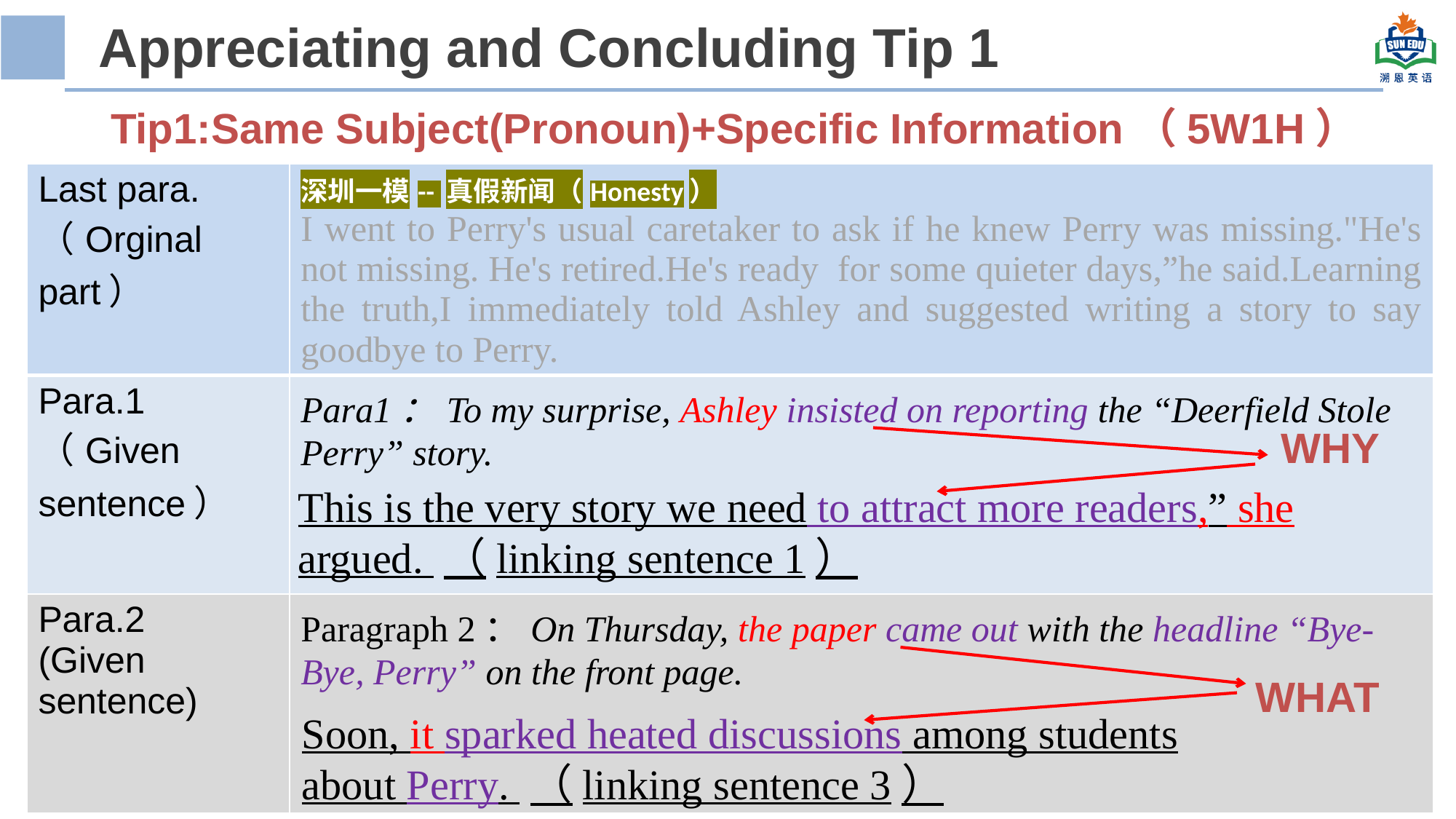

Appreciating and Concluding Tip 1

Tip1:Same Subject(Pronoun)+Specific Information（5W1H）
| Last para.（Orginal part） | 深圳一模-- 真假新闻（Honesty） I went to Perry's usual caretaker to ask if he knew Perry was missing."He's not missing. He's retired.He's ready for some quieter days,”he said.Learning the truth,I immediately told Ashley and suggested writing a story to say goodbye to Perry. |
| --- | --- |
| Para.1 （Given sentence） | Para1：To my surprise, Ashley insisted on reporting the “Deerfield Stole Perry” story. |
| Para.2 (Given sentence) | Paragraph 2：On Thursday, the paper came out with the headline “Bye-Bye, Perry” on the front page. |

WHY
This is the very story we need to attract more readers,” she argued. （linking sentence 1）

WHAT
Soon, it sparked heated discussions among students about Perry. （linking sentence 3）